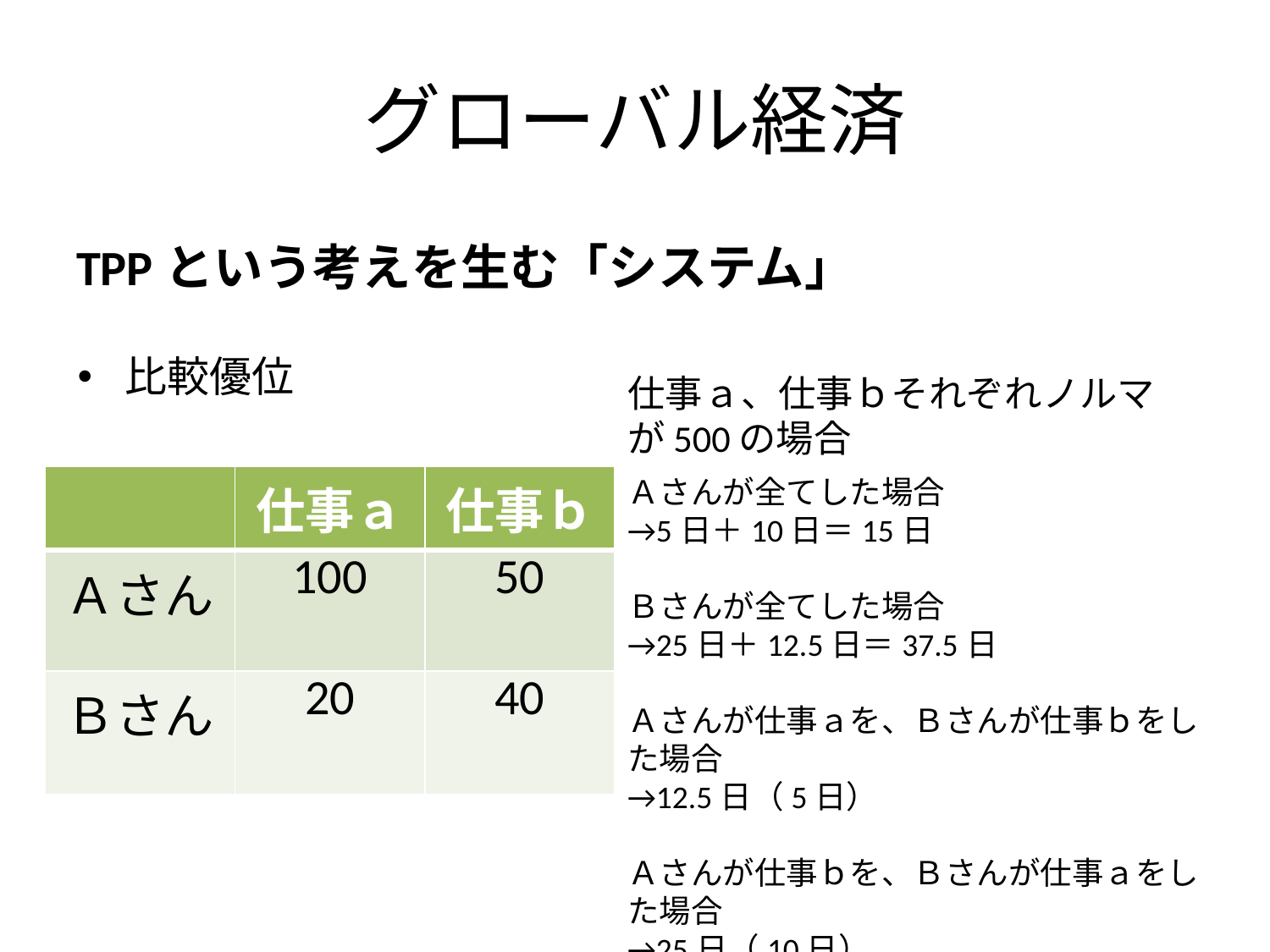

# グローバル経済
TPPという考えを生む「システム」
比較優位

仕事ａ、仕事ｂそれぞれノルマが500の場合
|  | 仕事ａ | 仕事ｂ |
| --- | --- | --- |
| Ａさん | 100 | 50 |
| Ｂさん | 20 | 40 |
Ａさんが全てした場合
→5日＋10日＝15日

Ｂさんが全てした場合
→25日＋12.5日＝37.5日

Ａさんが仕事ａを、Ｂさんが仕事ｂをした場合
→12.5日（5日）

Ａさんが仕事ｂを、Ｂさんが仕事ａをした場合
→25日（10日）